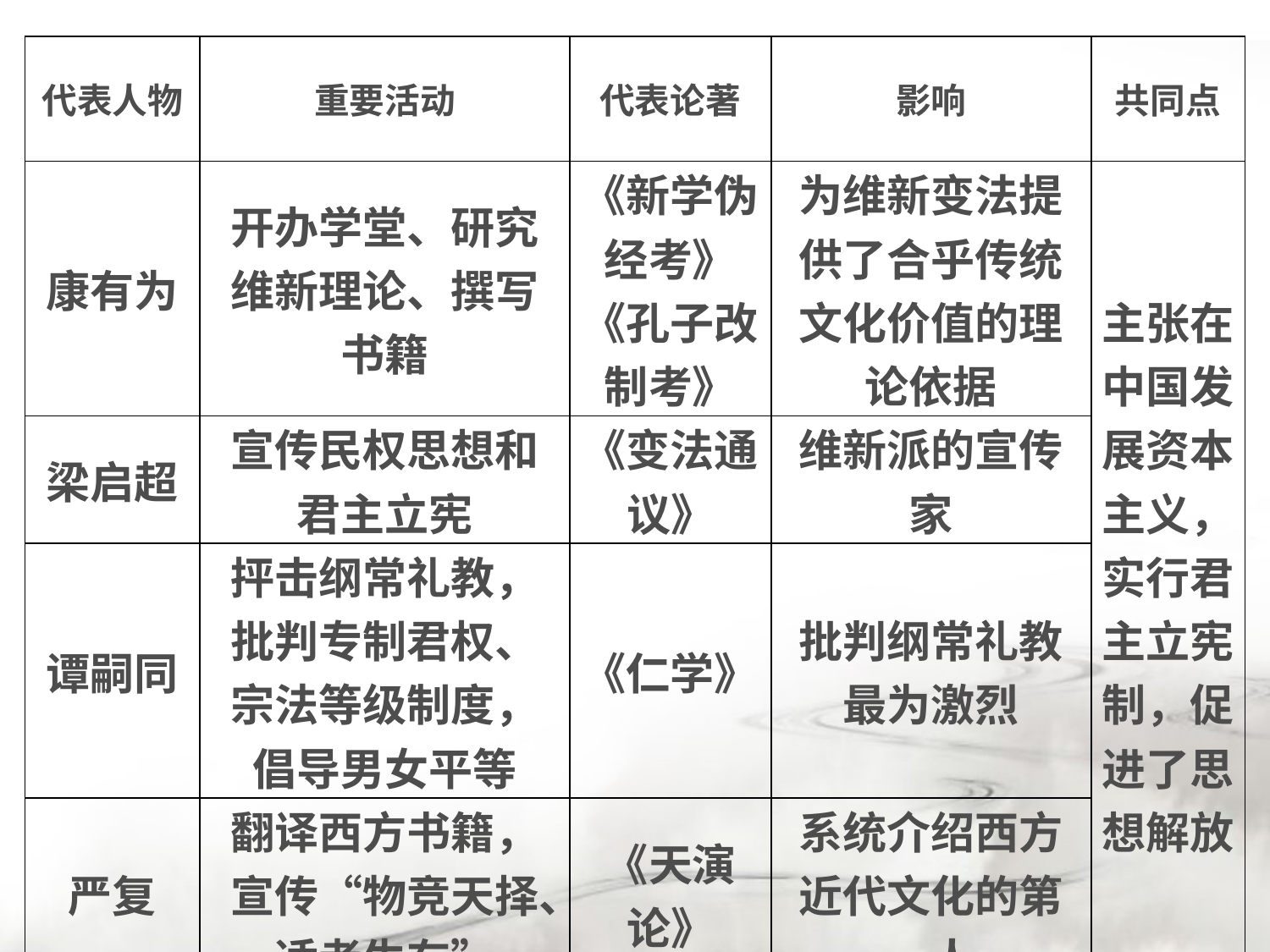

| 代表人物 | 重要活动 | 代表论著 | 影响 | 共同点 |
| --- | --- | --- | --- | --- |
| 康有为 | 开办学堂、研究维新理论、撰写书籍 | 《新学伪经考》《孔子改制考》 | 为维新变法提供了合乎传统文化价值的理论依据 | 主张在中国发展资本主义，实行君主立宪制，促进了思想解放 |
| 梁启超 | 宣传民权思想和君主立宪 | 《变法通议》 | 维新派的宣传家 |  |
| 谭嗣同 | 抨击纲常礼教，批判专制君权、宗法等级制度，倡导男女平等 | 《仁学》 | 批判纲常礼教最为激烈 |  |
| 严复 | 翻译西方书籍，宣传“物竞天择、适者生存” | 《天演论》 | 系统介绍西方近代文化的第一人 |  |